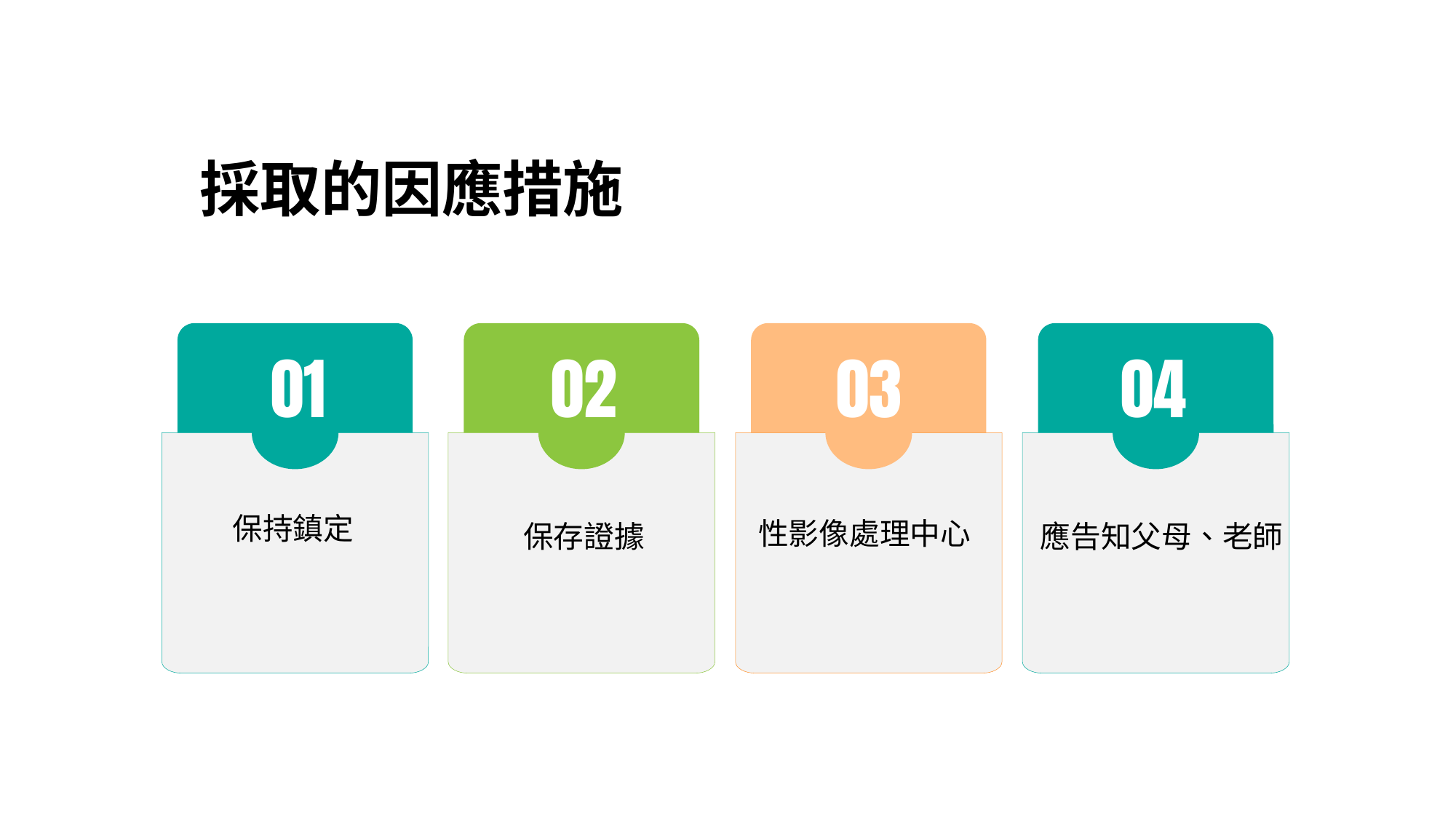

22
採取的因應措施

01

保持鎮定

02

保存證據

03

性影像處理中心

04

應告知父母、老師